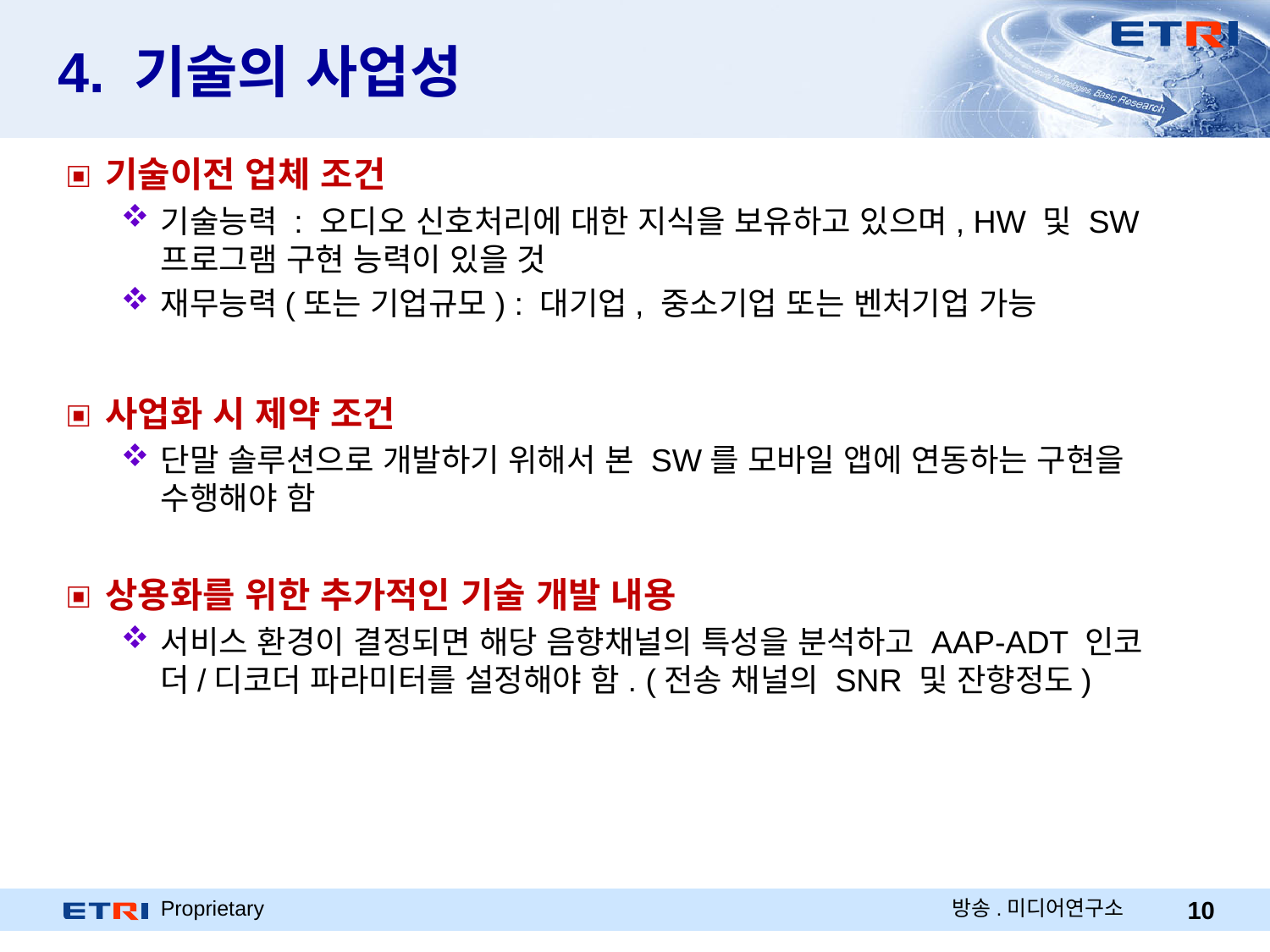

# 4. 기술의 사업성
기술이전 업체 조건
기술능력 : 오디오 신호처리에 대한 지식을 보유하고 있으며, HW 및 SW 프로그램 구현 능력이 있을 것
재무능력(또는 기업규모) : 대기업, 중소기업 또는 벤처기업 가능

사업화 시 제약 조건
단말 솔루션으로 개발하기 위해서 본 SW를 모바일 앱에 연동하는 구현을 수행해야 함

상용화를 위한 추가적인 기술 개발 내용
서비스 환경이 결정되면 해당 음향채널의 특성을 분석하고 AAP-ADT 인코더/디코더 파라미터를 설정해야 함. (전송 채널의 SNR 및 잔향정도)
방송.미디어연구소
10